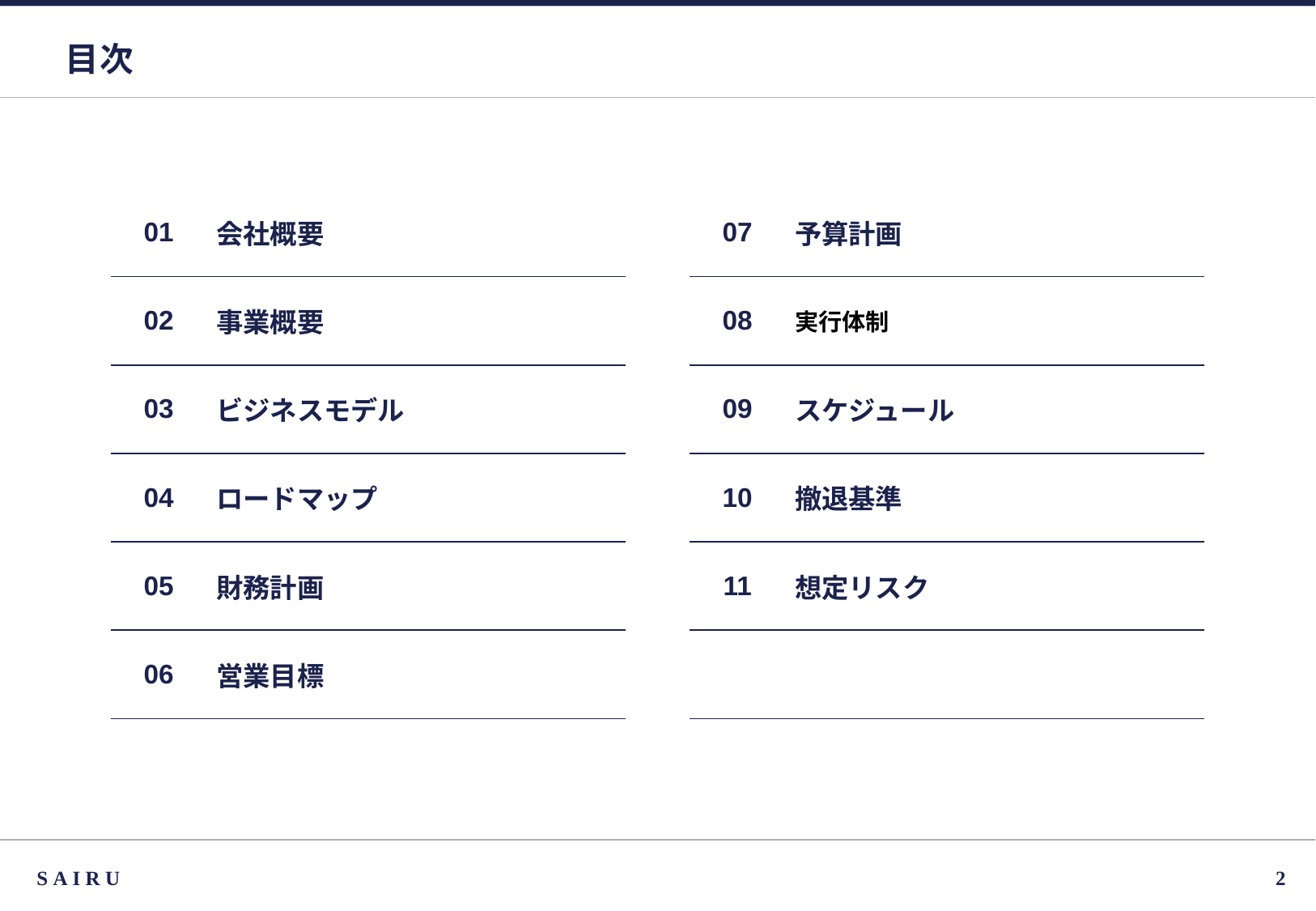

# 目次
| 01 | 会社概要 |
| --- | --- |
| 02 | 事業概要 |
| 03 | ビジネスモデル |
| 04 | ロードマップ |
| 05 | 財務計画 |
| 06 | 営業目標 |
| 07 | 予算計画 |
| --- | --- |
| 08 | 実行体制 |
| 09 | スケジュール |
| 10 | 撤退基準 |
| 11 | 想定リスク |
|  |  |
SAIRU
2